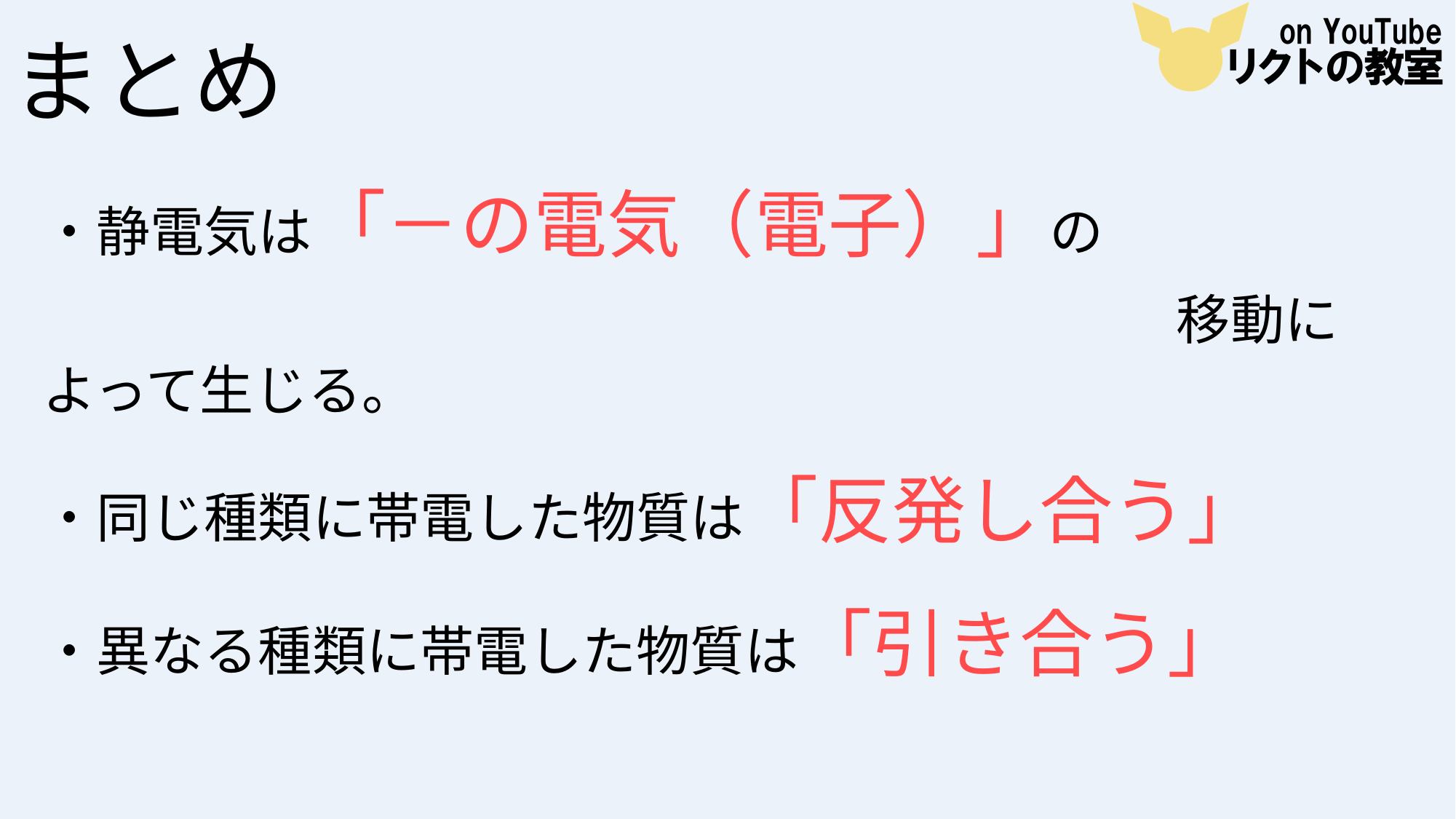

# まとめ
・静電気は「－の電気（電子）」の
　　　　　　　　　　　　　　　　　　　　　移動によって生じる。
・同じ種類に帯電した物質は「反発し合う」
・異なる種類に帯電した物質は「引き合う」